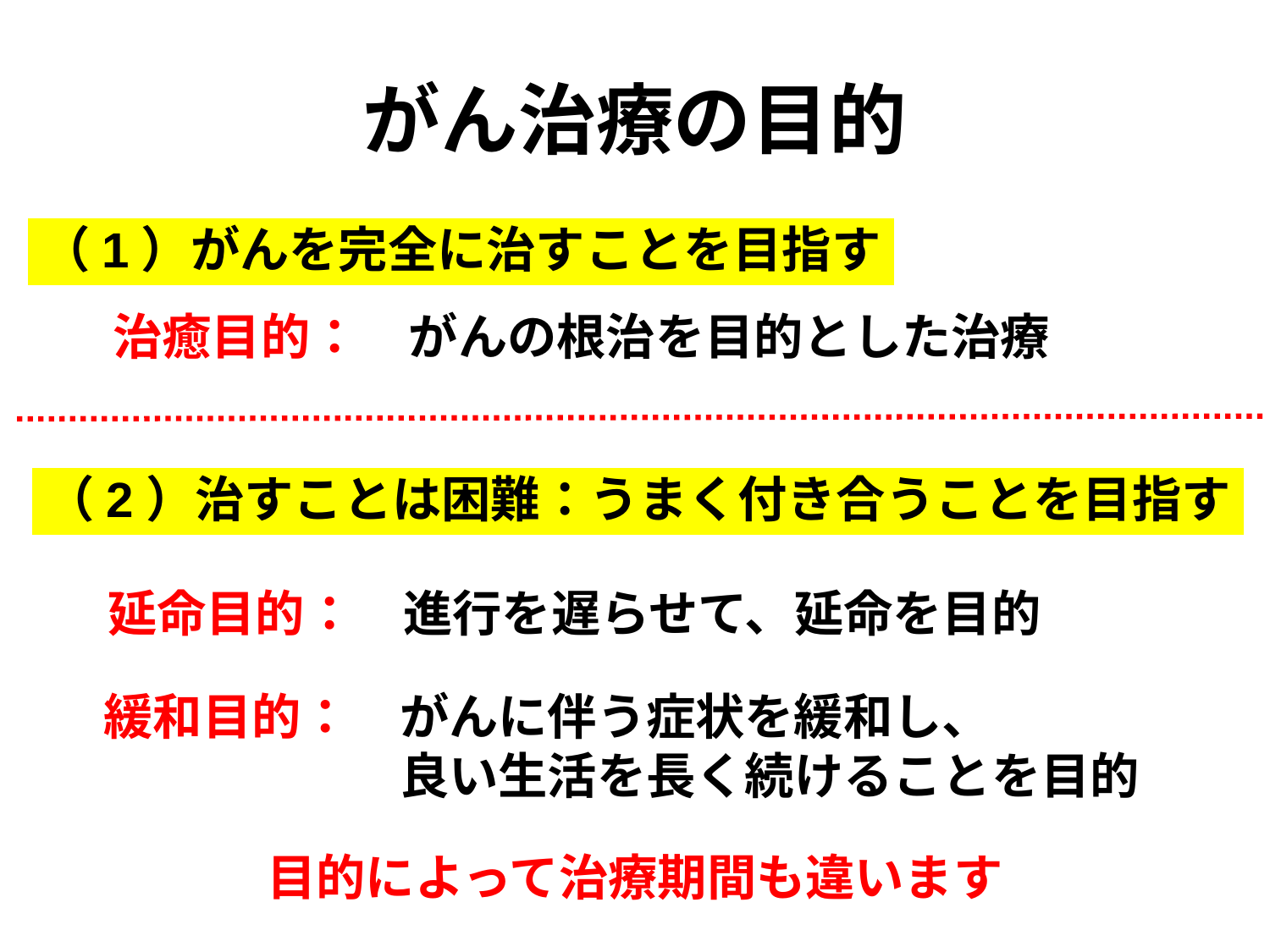

# がん治療の目的
（1）がんを完全に治すことを目指す
治癒目的：　がんの根治を目的とした治療
（2）治すことは困難：うまく付き合うことを目指す
延命目的：　進行を遅らせて、延命を目的
緩和目的：　がんに伴う症状を緩和し、
　　　　　　良い生活を長く続けることを目的
目的によって治療期間も違います